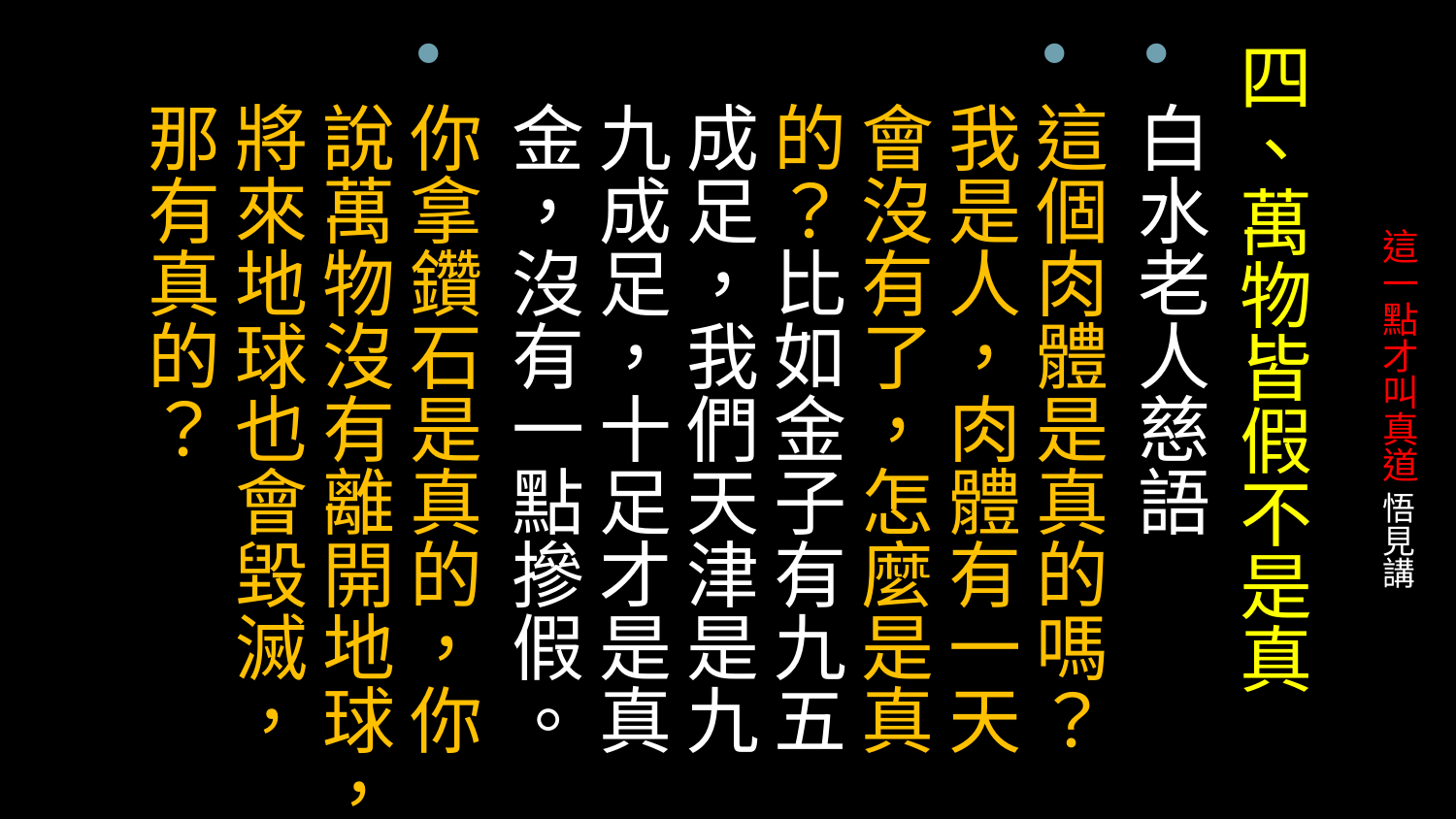

四、萬物皆假不是真
白水老人慈語
這個肉體是真的嗎？我是人，肉體有一天會沒有了，怎麼是真的？比如金子有九五成足，我們天津是九九成足，十足才是真金，沒有一點摻假。
你拿鑽石是真的，你說萬物沒有離開地球，將來地球也會毀滅，那有真的？

# 這一點才叫真道 悟見講